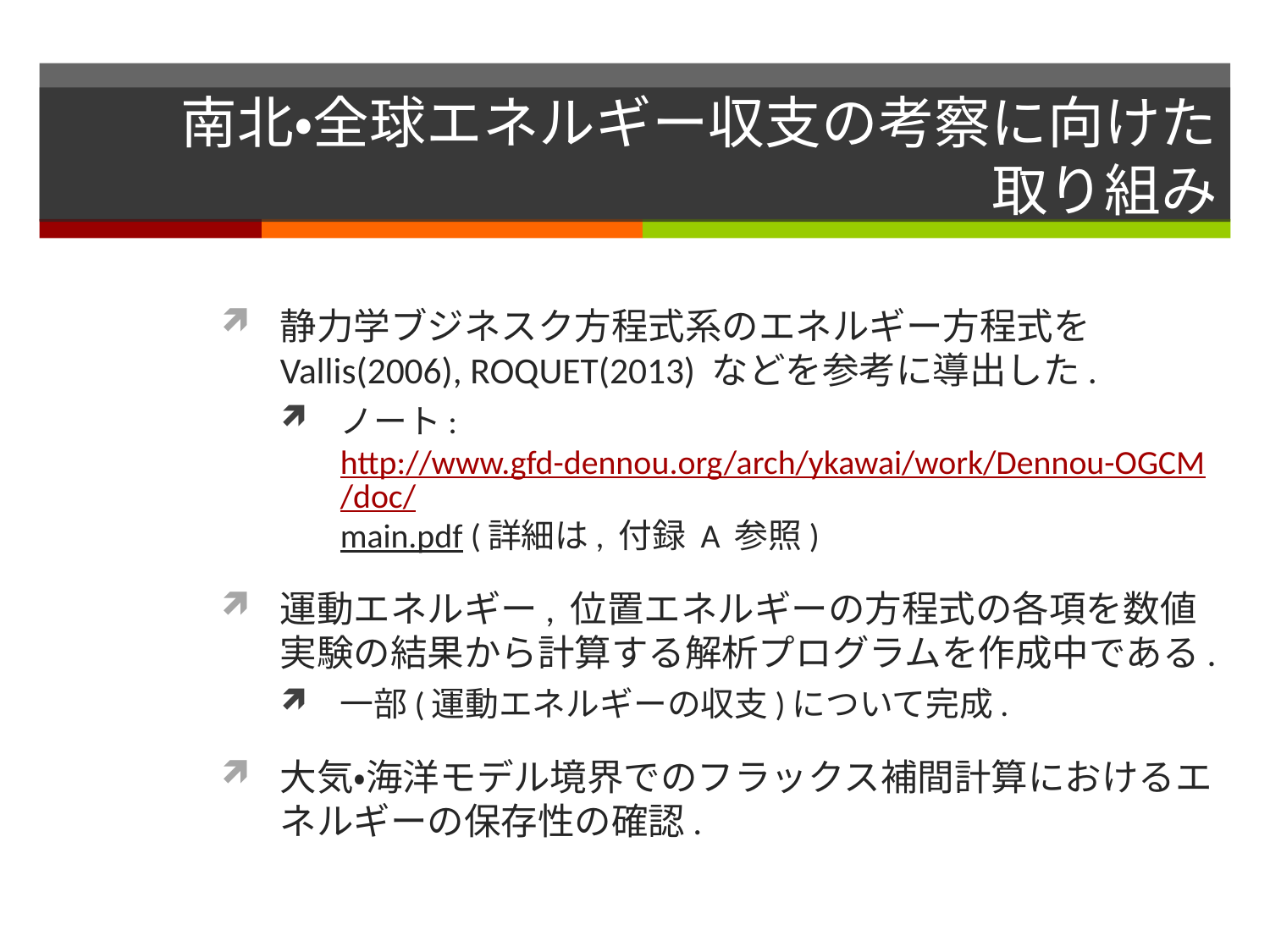

# 南北・全球エネルギー収支の考察に向けた 取り組み
静力学ブジネスク方程式系のエネルギー方程式を Vallis(2006), ROQUET(2013) などを参考に導出した.
ノート: http://www.gfd-dennou.org/arch/ykawai/work/Dennou-OGCM/doc/main.pdf (詳細は, 付録 A 参照)
運動エネルギー, 位置エネルギーの方程式の各項を数値実験の結果から計算する解析プログラムを作成中である.
一部(運動エネルギーの収支)について完成.
大気・海洋モデル境界でのフラックス補間計算におけるエネルギーの保存性の確認.